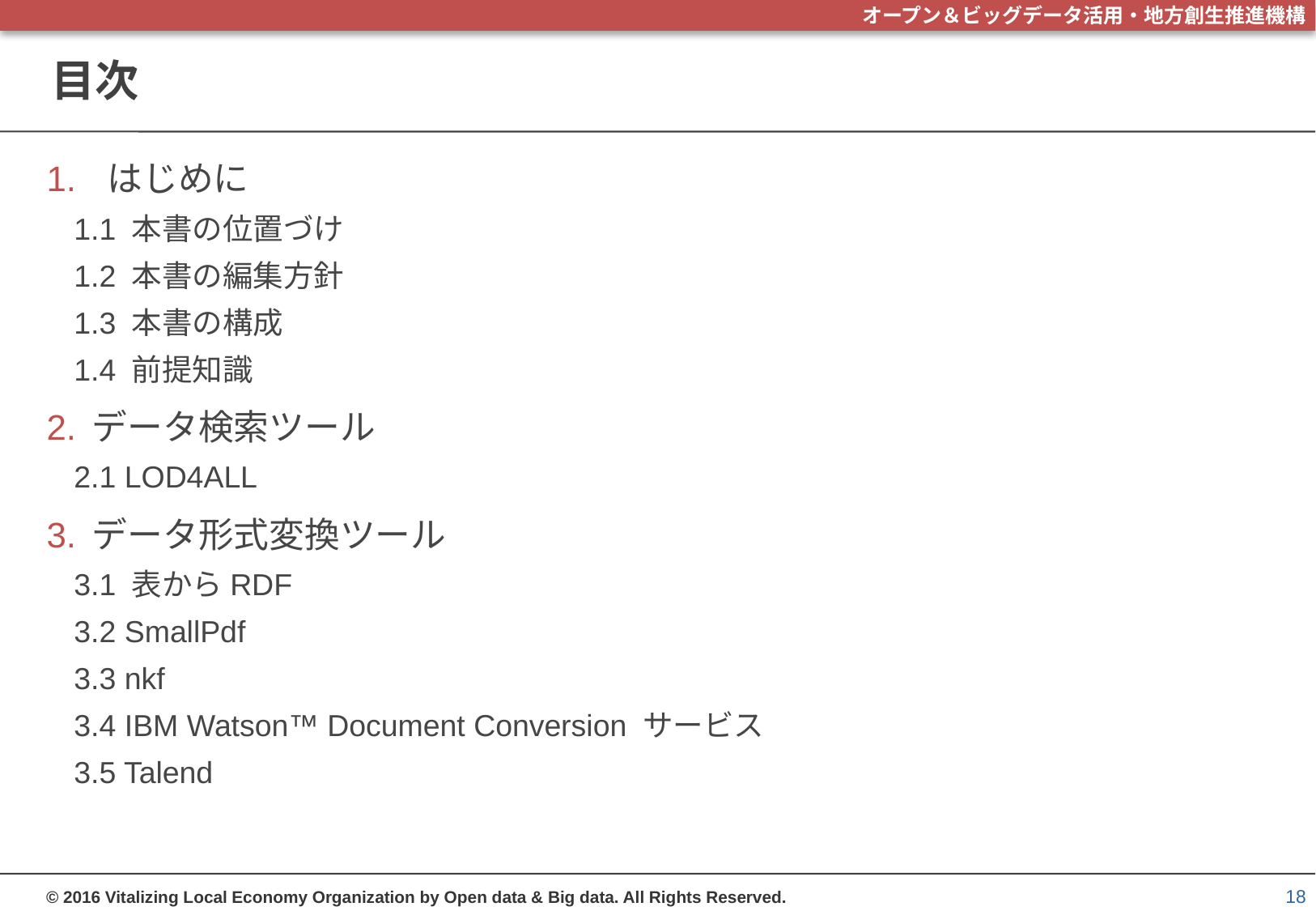

# 目次
はじめに
1.1 本書の位置づけ
1.2 本書の編集方針
1.3 本書の構成
1.4 前提知識
データ検索ツール
2.1 LOD4ALL
データ形式変換ツール
3.1 表からRDF
3.2 SmallPdf
3.3 nkf
3.4 IBM Watson™ Document Conversion サービス
3.5 Talend
18